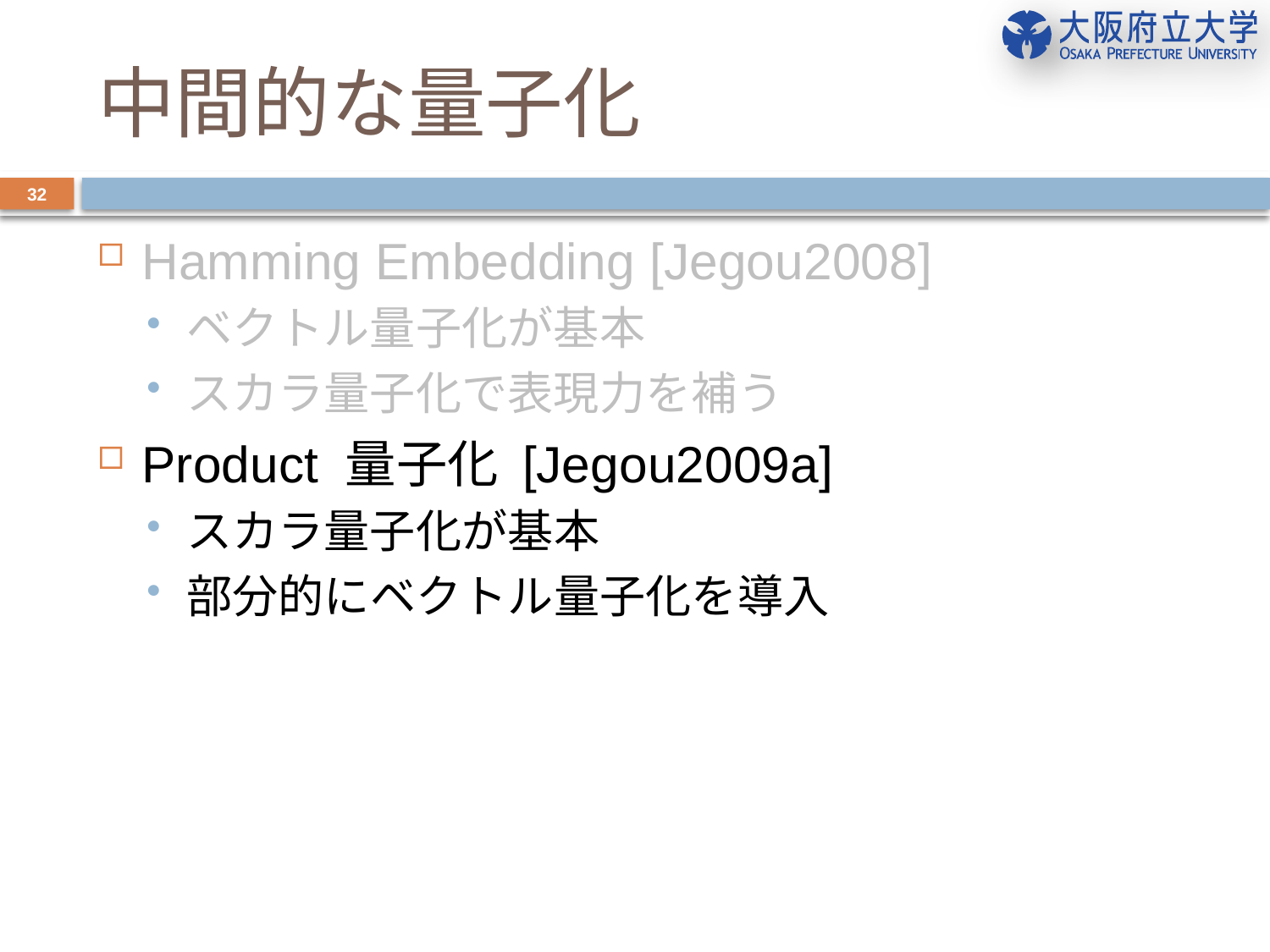

# 中間的な量子化
32
Hamming Embedding [Jegou2008]
ベクトル量子化が基本
スカラ量子化で表現力を補う
Product 量子化 [Jegou2009a]
スカラ量子化が基本
部分的にベクトル量子化を導入